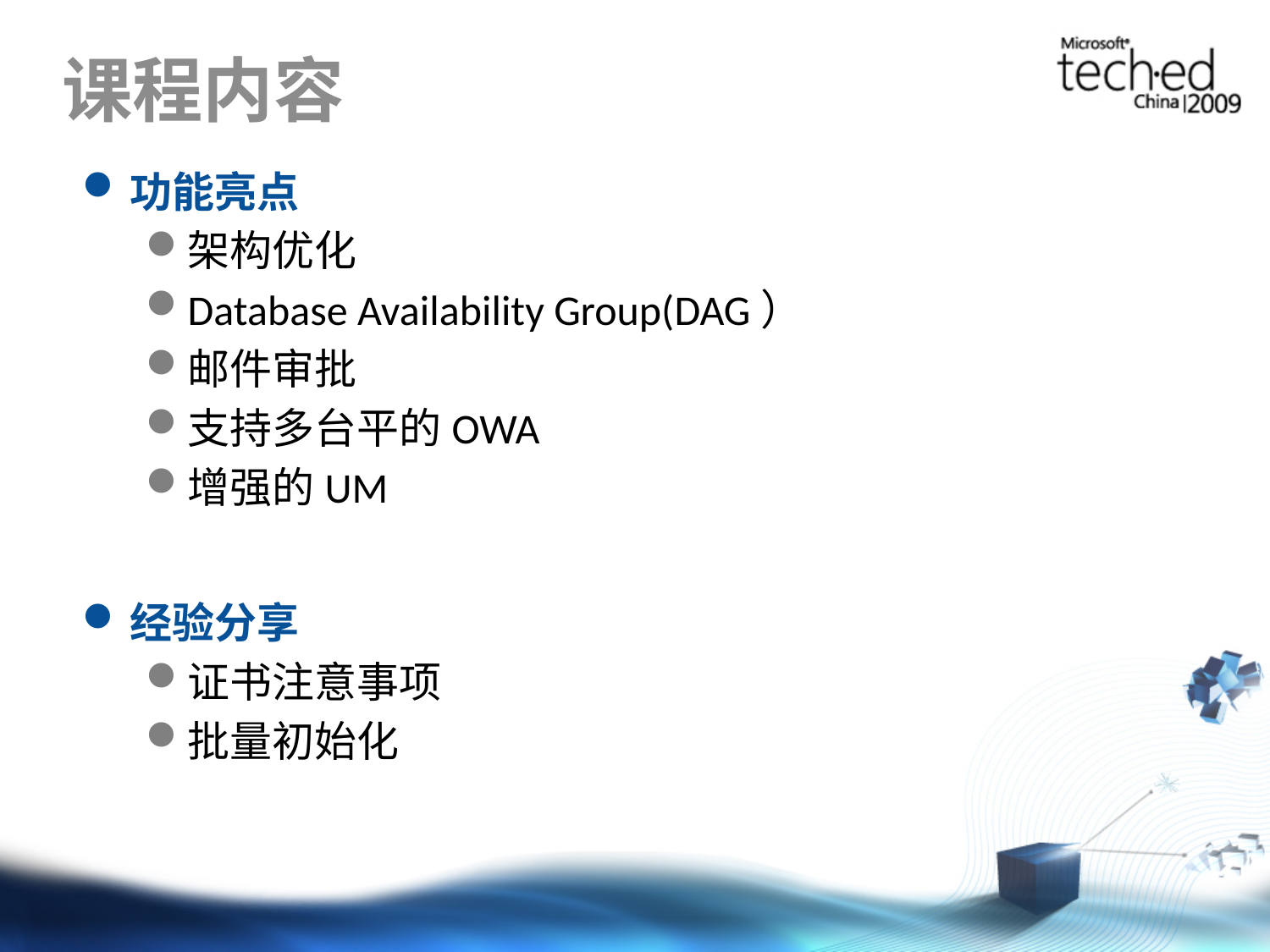

# 课程内容
功能亮点
架构优化
Database Availability Group(DAG）
邮件审批
支持多台平的OWA
增强的UM

经验分享
证书注意事项
批量初始化